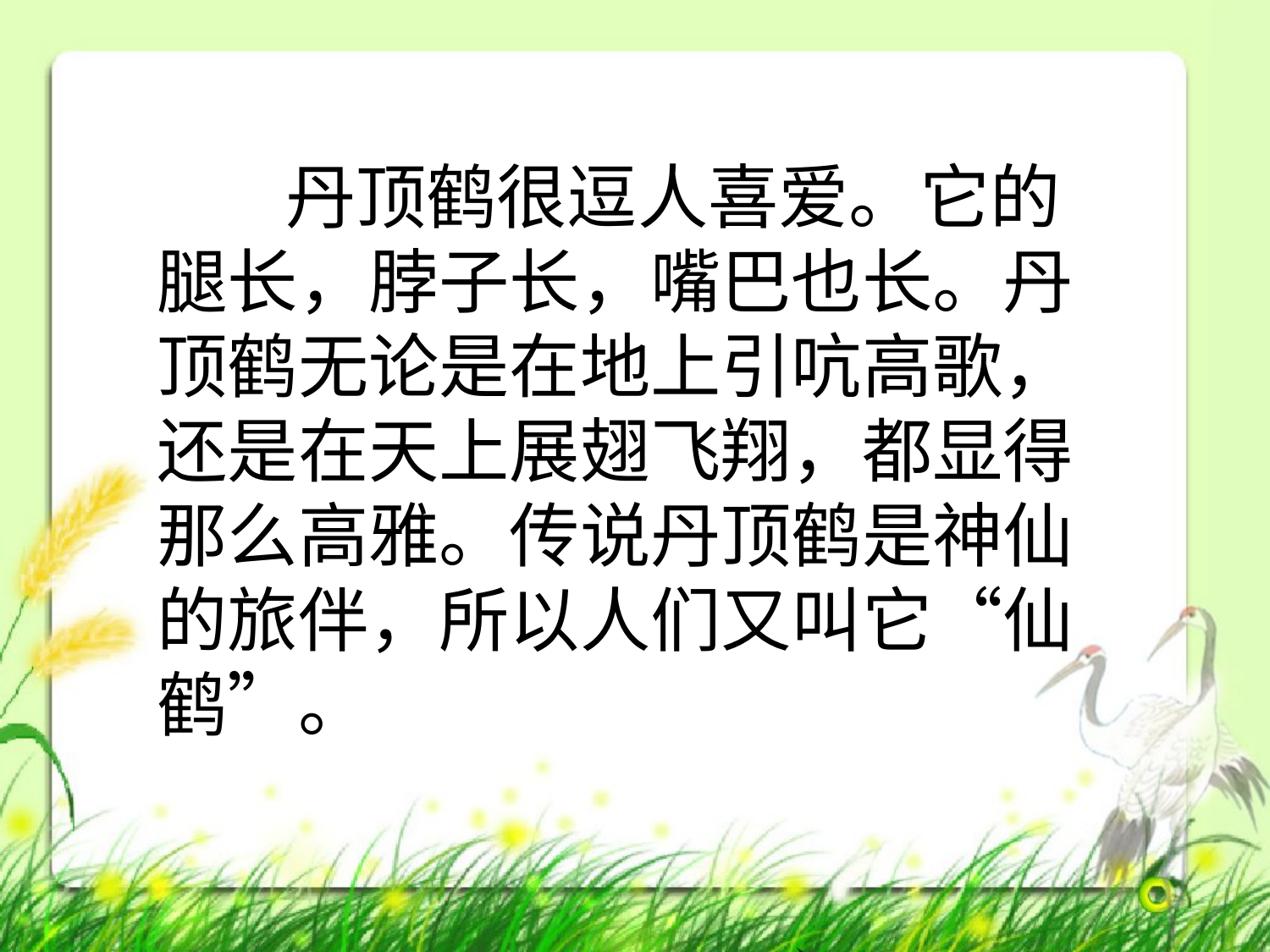

丹顶鹤很逗人喜爱。它的腿长，脖子长，嘴巴也长。丹顶鹤无论是在地上引吭高歌，还是在天上展翅飞翔，都显得那么高雅。传说丹顶鹤是神仙的旅伴，所以人们又叫它“仙鹤”。